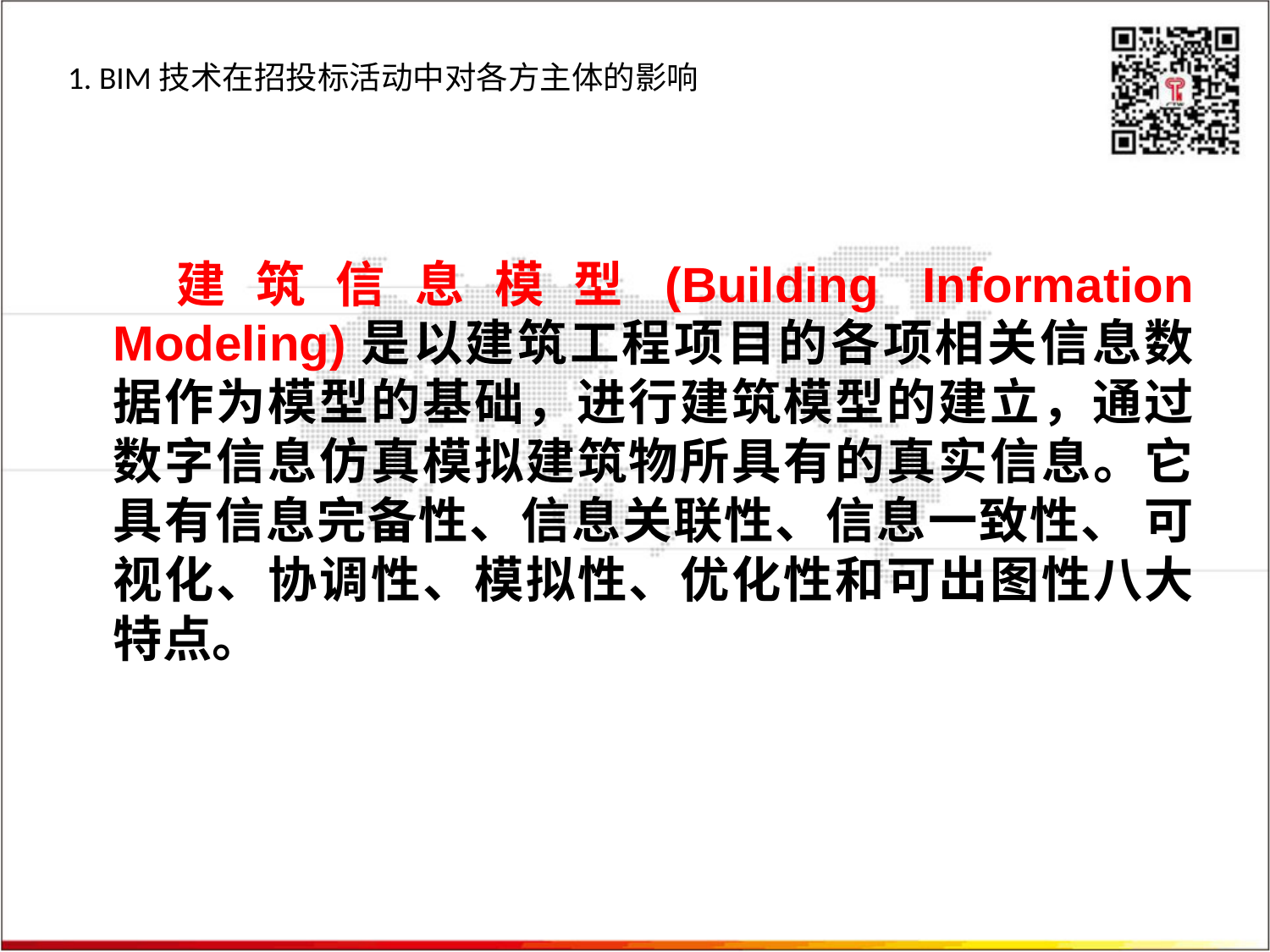

第7章   招标投标争议的解决
1. BIM技术在招投标活动中对各方主体的影响   招标投标争议的解决

建筑信息模型(Building Information Modeling)是以建筑工程项目的各项相关信息数据作为模型的基础，进行建筑模型的建立，通过数字信息仿真模拟建筑物所具有的真实信息。它具有信息完备性、信息关联性、信息一致性、 可视化、协调性、模拟性、优化性和可出图性八大特点。